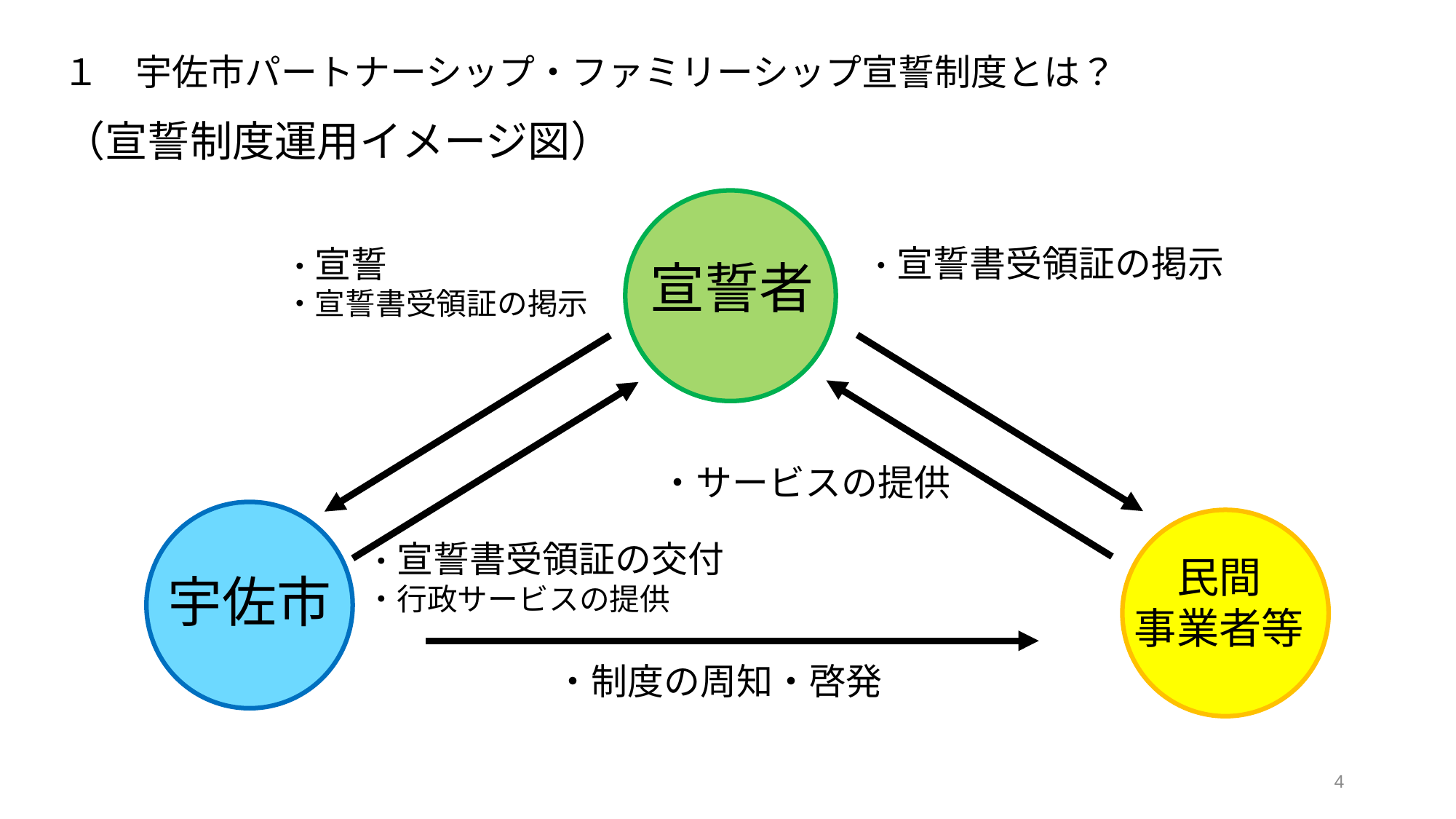

１　宇佐市パートナーシップ・ファミリーシップ宣誓制度とは？

（宣誓制度運用イメージ図）

・宣誓書受領証の掲示
・宣誓
・宣誓書受領証の掲示
宣誓者
・サービスの提供

・宣誓書受領証の交付
・行政サービスの提供
民間
事業者等
宇佐市
・制度の周知・啓発
4